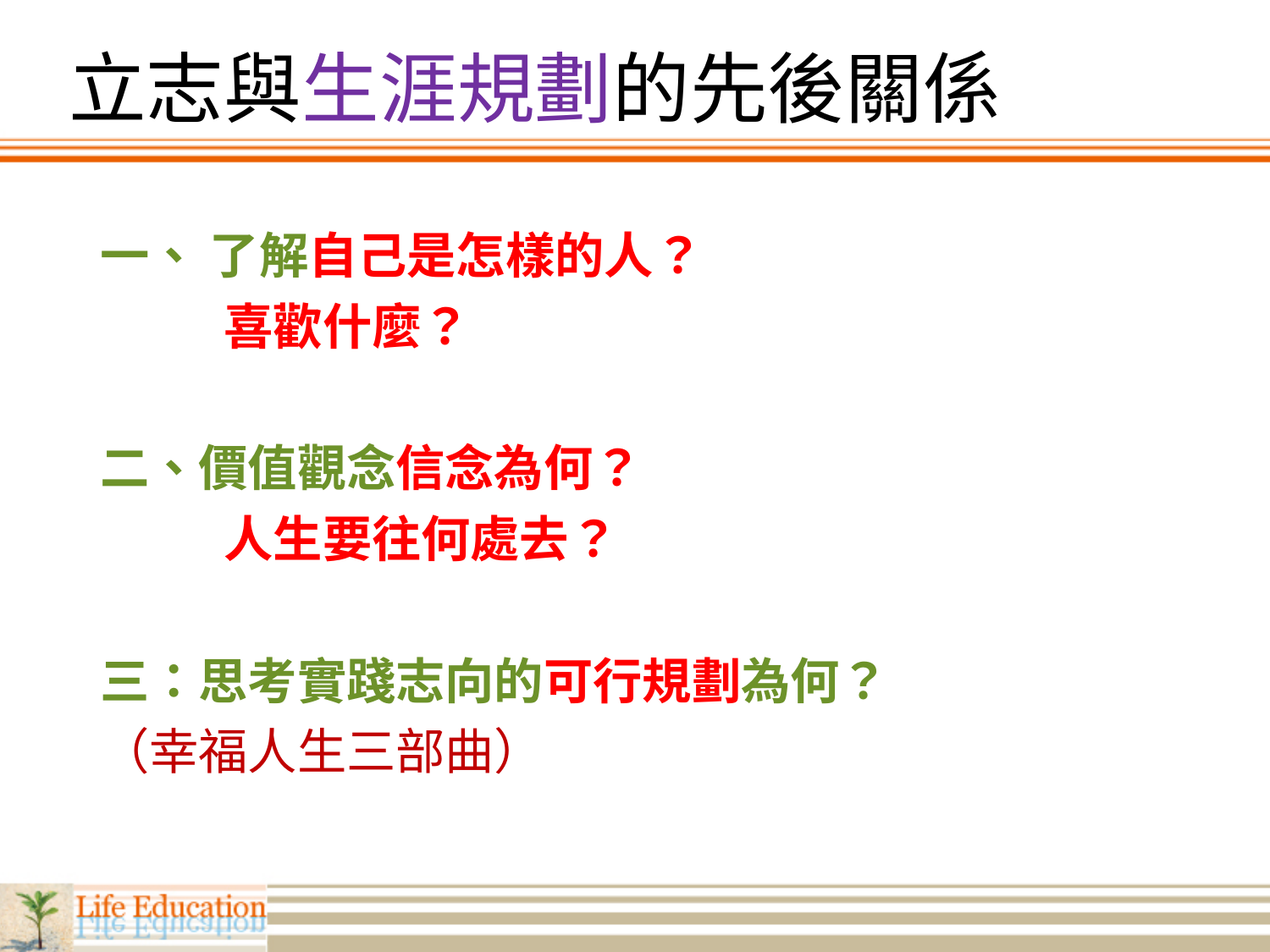

# 立志與生涯規劃的先後關係
一、 了解自己是怎樣的人？
          喜歡什麼？

二、價值觀念信念為何？
          人生要往何處去？

三：思考實踐志向的可行規劃為何？
（幸福人生三部曲）